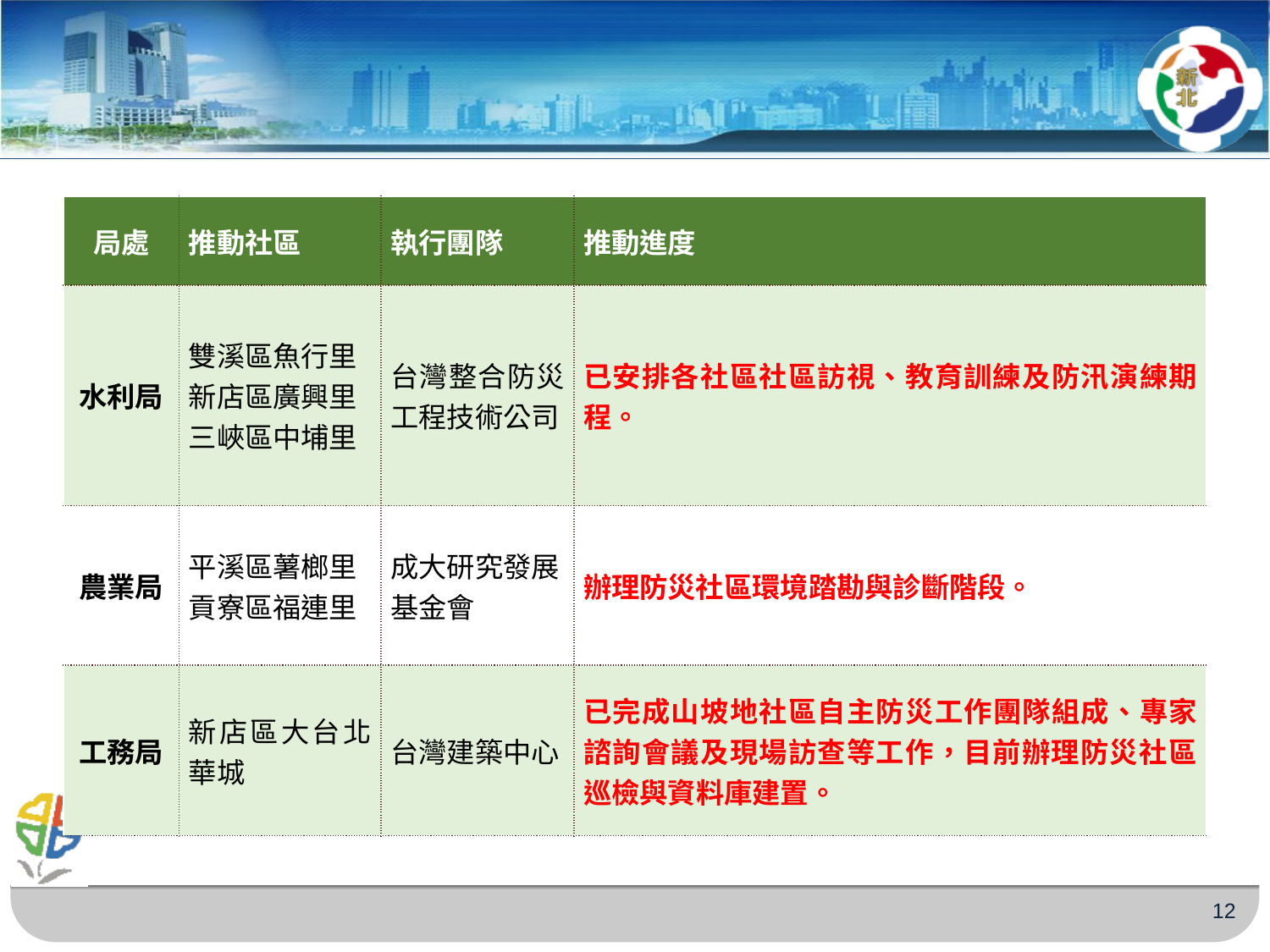

| 局處 | 推動社區 | 執行團隊 | 推動進度 |
| --- | --- | --- | --- |
| 水利局 | 雙溪區魚行里新店區廣興里 三峽區中埔里 | 台灣整合防災工程技術公司 | 已安排各社區社區訪視、教育訓練及防汛演練期程。 |
| 農業局 | 平溪區薯榔里 貢寮區福連里 | 成大研究發展基金會 | 辦理防災社區環境踏勘與診斷階段。 |
| 工務局 | 新店區大台北華城 | 台灣建築中心 | 已完成山坡地社區自主防災工作團隊組成、專家諮詢會議及現場訪查等工作，目前辦理防災社區巡檢與資料庫建置。 |
12